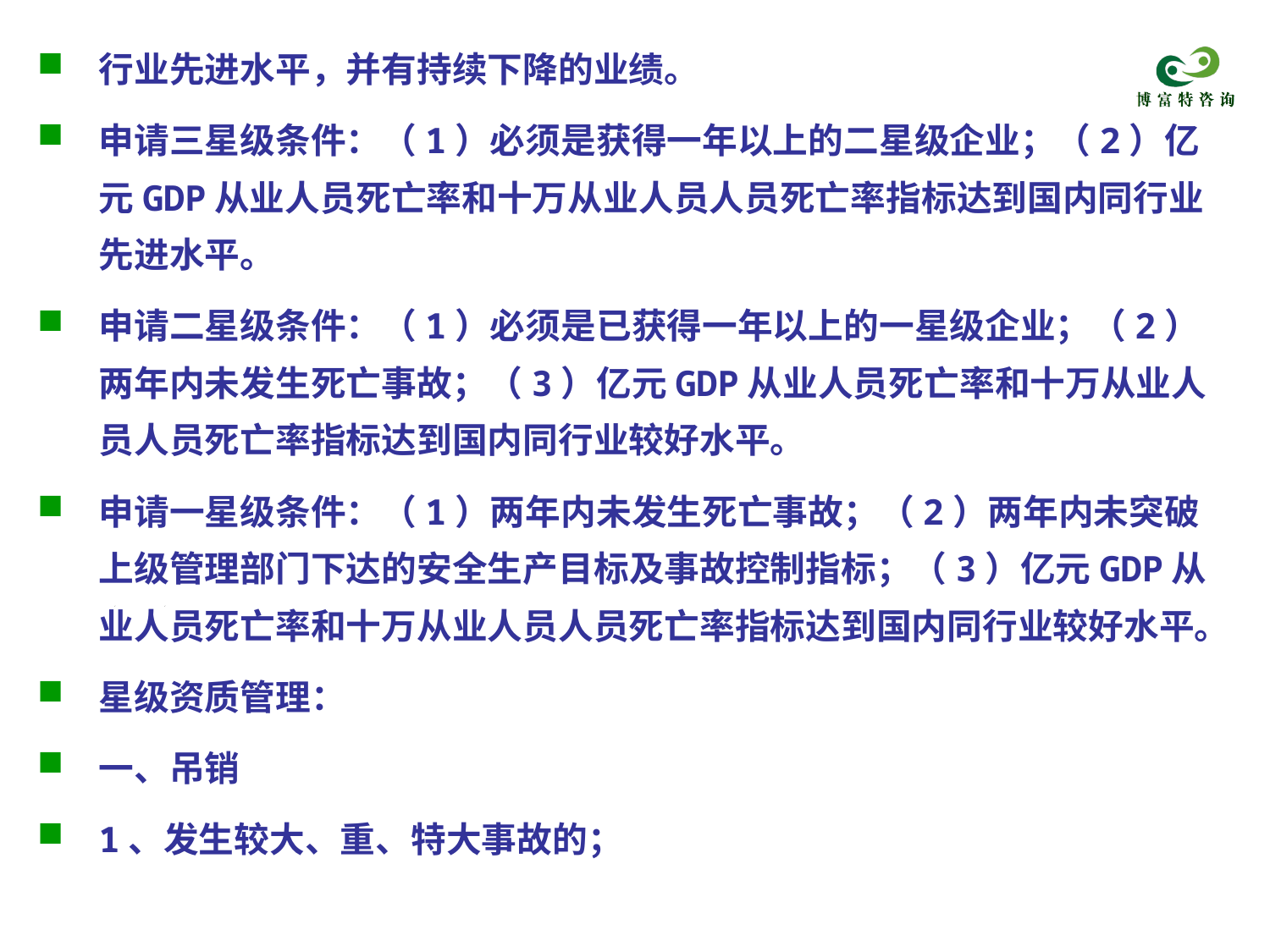

行业先进水平，并有持续下降的业绩。
申请三星级条件：（1）必须是获得一年以上的二星级企业；（2）亿元GDP从业人员死亡率和十万从业人员人员死亡率指标达到国内同行业先进水平。
申请二星级条件：（1）必须是已获得一年以上的一星级企业；（2）两年内未发生死亡事故；（3）亿元GDP从业人员死亡率和十万从业人员人员死亡率指标达到国内同行业较好水平。
申请一星级条件：（1）两年内未发生死亡事故；（2）两年内未突破上级管理部门下达的安全生产目标及事故控制指标；（3）亿元GDP从业人员死亡率和十万从业人员人员死亡率指标达到国内同行业较好水平。
星级资质管理：
一、吊销
1、发生较大、重、特大事故的；